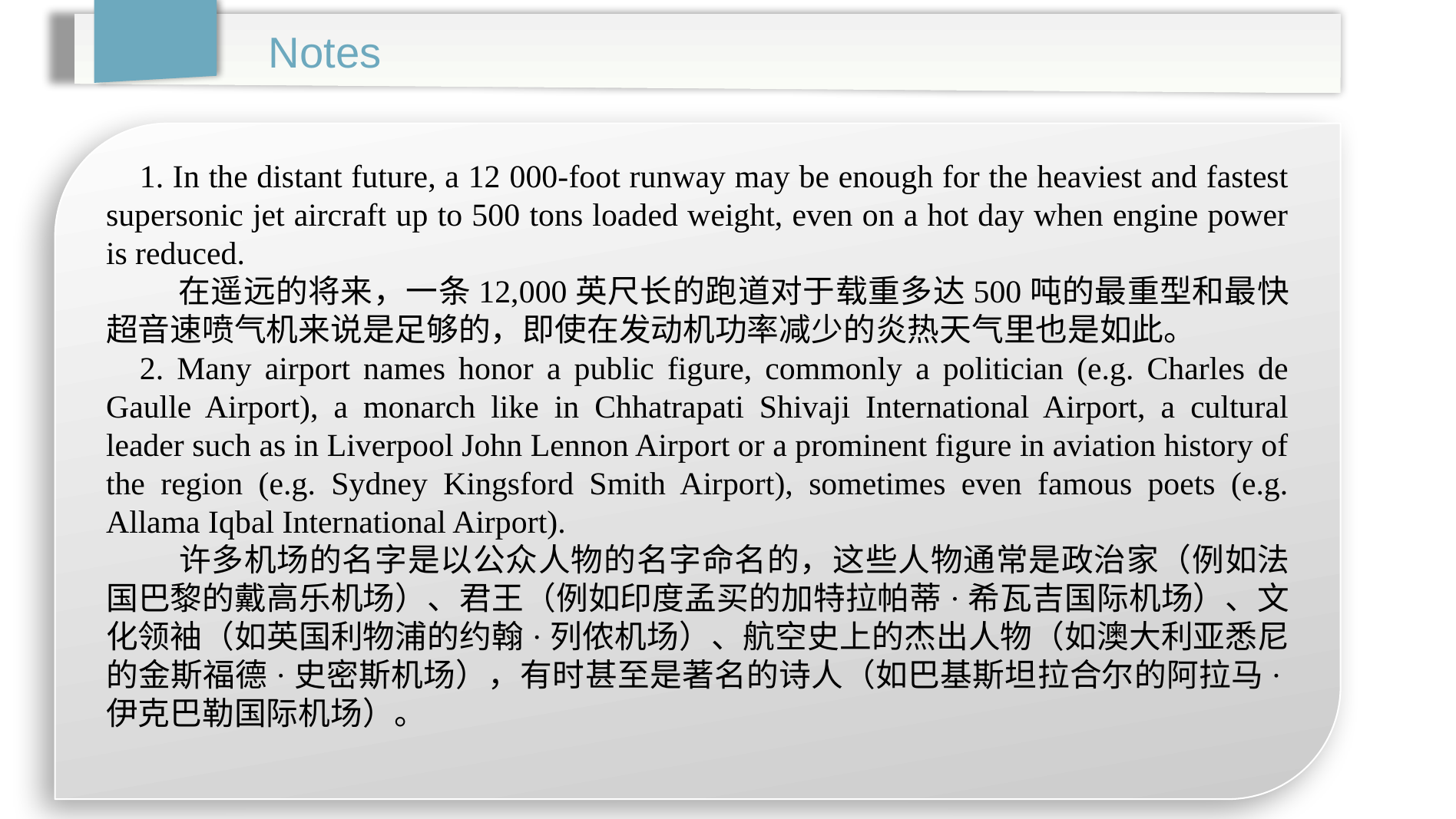

Notes

1. In the distant future, a 12 000-foot runway may be enough for the heaviest and fastest supersonic jet aircraft up to 500 tons loaded weight, even on a hot day when engine power is reduced.
    在遥远的将来，一条12,000英尺长的跑道对于载重多达500吨的最重型和最快超音速喷气机来说是足够的，即使在发动机功率减少的炎热天气里也是如此。
2. Many airport names honor a public figure, commonly a politician (e.g. Charles de Gaulle Airport), a monarch like in Chhatrapati Shivaji International Airport, a cultural leader such as in Liverpool John Lennon Airport or a prominent figure in aviation history of the region (e.g. Sydney Kingsford Smith Airport), sometimes even famous poets (e.g. Allama Iqbal International Airport).
    许多机场的名字是以公众人物的名字命名的，这些人物通常是政治家（例如法国巴黎的戴高乐机场）、君王（例如印度孟买的加特拉帕蒂·希瓦吉国际机场）、文化领袖（如英国利物浦的约翰·列侬机场）、航空史上的杰出人物（如澳大利亚悉尼的金斯福德·史密斯机场），有时甚至是著名的诗人（如巴基斯坦拉合尔的阿拉马·伊克巴勒国际机场）。